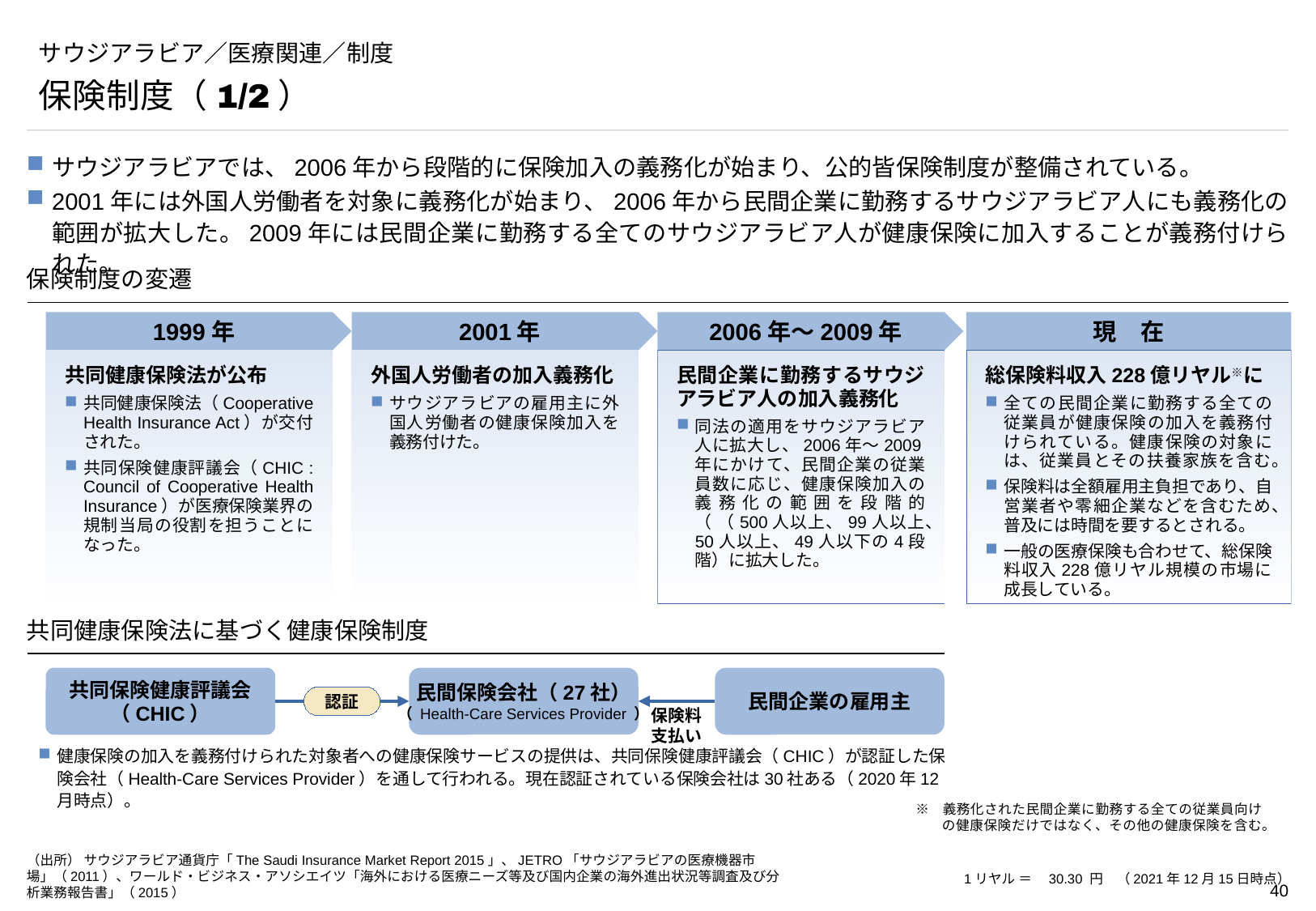

# サウジアラビア／医療関連／制度
保険制度（1/2）
サウジアラビアでは、2006年から段階的に保険加入の義務化が始まり、公的皆保険制度が整備されている。
2001年には外国人労働者を対象に義務化が始まり、2006年から民間企業に勤務するサウジアラビア人にも義務化の範囲が拡大した。2009年には民間企業に勤務する全てのサウジアラビア人が健康保険に加入することが義務付けられた。
保険制度の変遷
現　在
1999年
2001年
2006年～2009年
共同健康保険法が公布
共同健康保険法（Cooperative Health Insurance Act）が交付された。
共同保険健康評議会（CHIC : Council of Cooperative Health Insurance）が医療保険業界の規制当局の役割を担うことになった。
外国人労働者の加入義務化
サウジアラビアの雇用主に外国人労働者の健康保険加入を義務付けた。
民間企業に勤務するサウジアラビア人の加入義務化
同法の適用をサウジアラビア人に拡大し、2006年～2009年にかけて、民間企業の従業員数に応じ、健康保険加入の義務化の範囲を段階的（ （500人以上、99人以上、50人以上、49人以下の4段階）に拡大した。
総保険料収入228億リヤル※に
全ての民間企業に勤務する全ての従業員が健康保険の加入を義務付けられている。健康保険の対象には、従業員とその扶養家族を含む。
保険料は全額雇用主負担であり、自営業者や零細企業などを含むため、普及には時間を要するとされる。
一般の医療保険も合わせて、総保険料収入228億リヤル規模の市場に成長している。
共同健康保険法に基づく健康保険制度
共同保険健康評議会
（CHIC）
民間保険会社（27社）
（ Health-Care Services Provider ）
民間企業の雇用主
認証
保険料
支払い
健康保険の加入を義務付けられた対象者への健康保険サービスの提供は、共同保険健康評議会（CHIC）が認証した保険会社（Health-Care Services Provider）を通して行われる。現在認証されている保険会社は30社ある（2020年12月時点）。
※	義務化された民間企業に勤務する全ての従業員向けの健康保険だけではなく、その他の健康保険を含む。
（出所） サウジアラビア通貨庁「The Saudi Insurance Market Report 2015」、JETRO「サウジアラビアの医療機器市場」（2011）、ワールド・ビジネス・アソシエイツ「海外における医療ニーズ等及び国内企業の海外進出状況等調査及び分析業務報告書」（2015）
1リヤル ＝　30.30 円　（2021年12月15日時点）